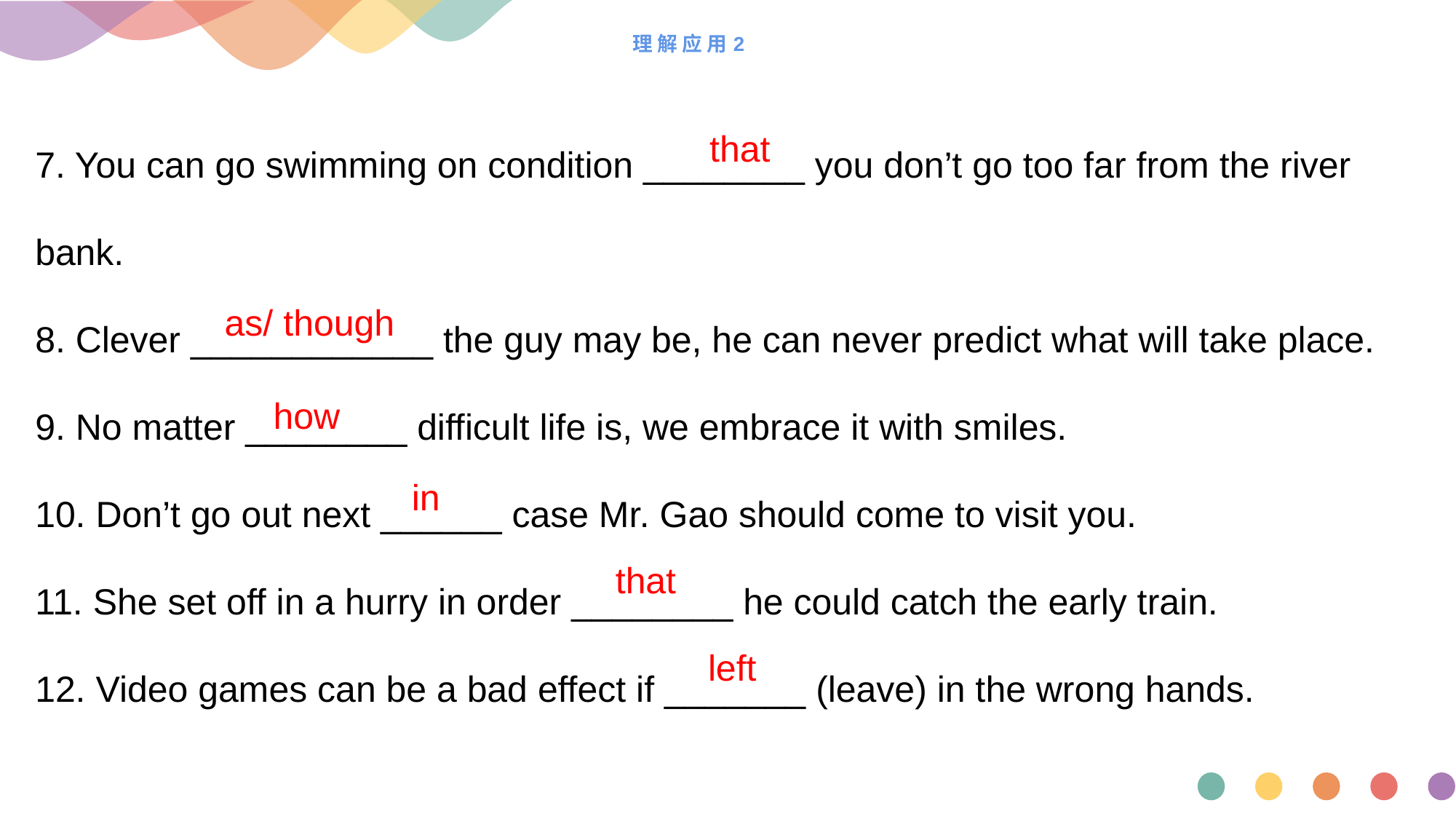

# 理解应用2
7. You can go swimming on condition ________ you don’t go too far from the river bank.
8. Clever ____________ the guy may be, he can never predict what will take place.
9. No matter ________ difficult life is, we embrace it with smiles.
10. Don’t go out next ______ case Mr. Gao should come to visit you.
11. She set off in a hurry in order ________ he could catch the early train.
12. Video games can be a bad effect if _______ (leave) in the wrong hands.
 that
 as/ though

 how
  in
 that
  left